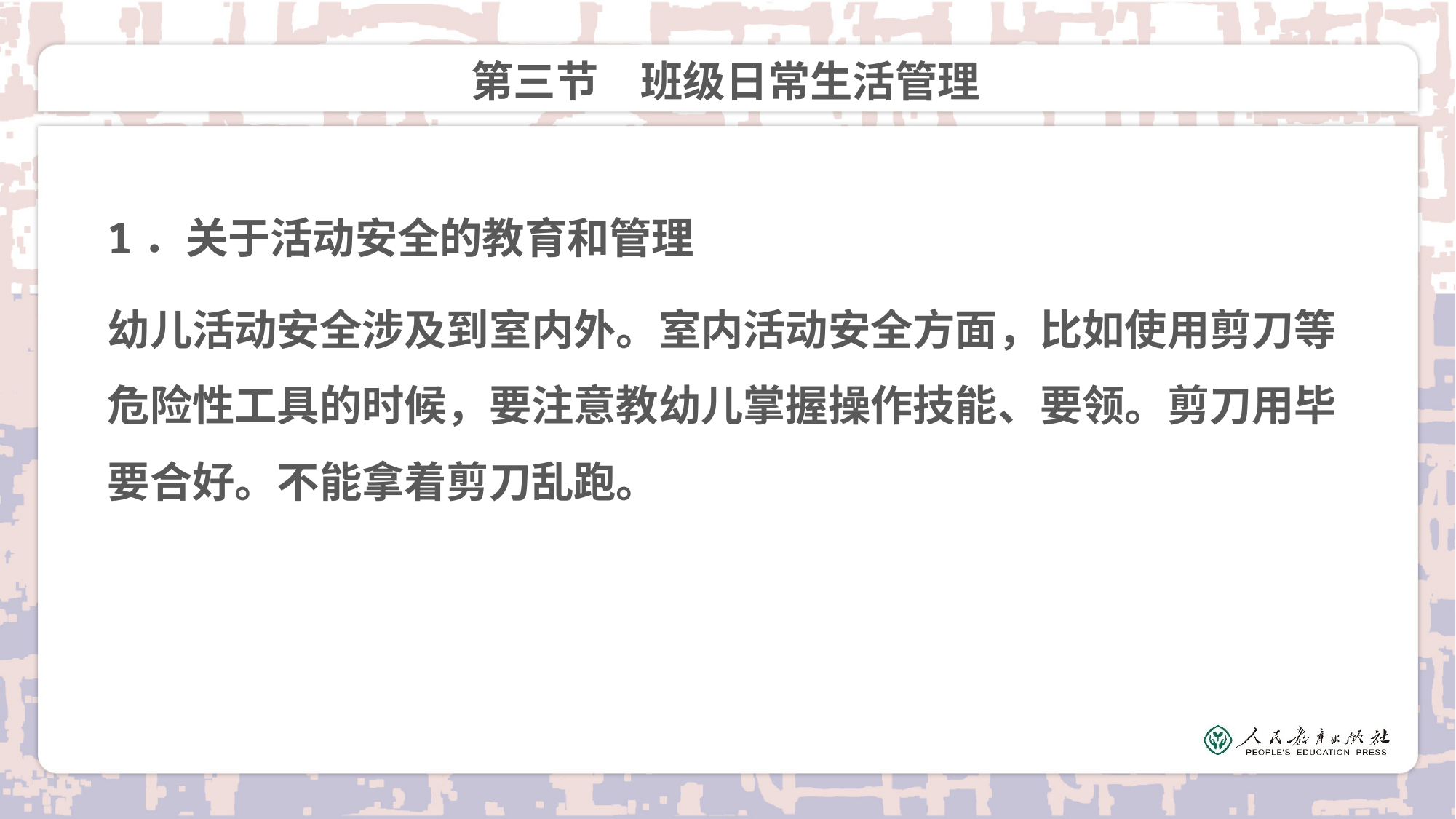

# 第三节　班级日常生活管理
1．关于活动安全的教育和管理
幼儿活动安全涉及到室内外。室内活动安全方面，比如使用剪刀等危险性工具的时候，要注意教幼儿掌握操作技能、要领。剪刀用毕要合好。不能拿着剪刀乱跑。